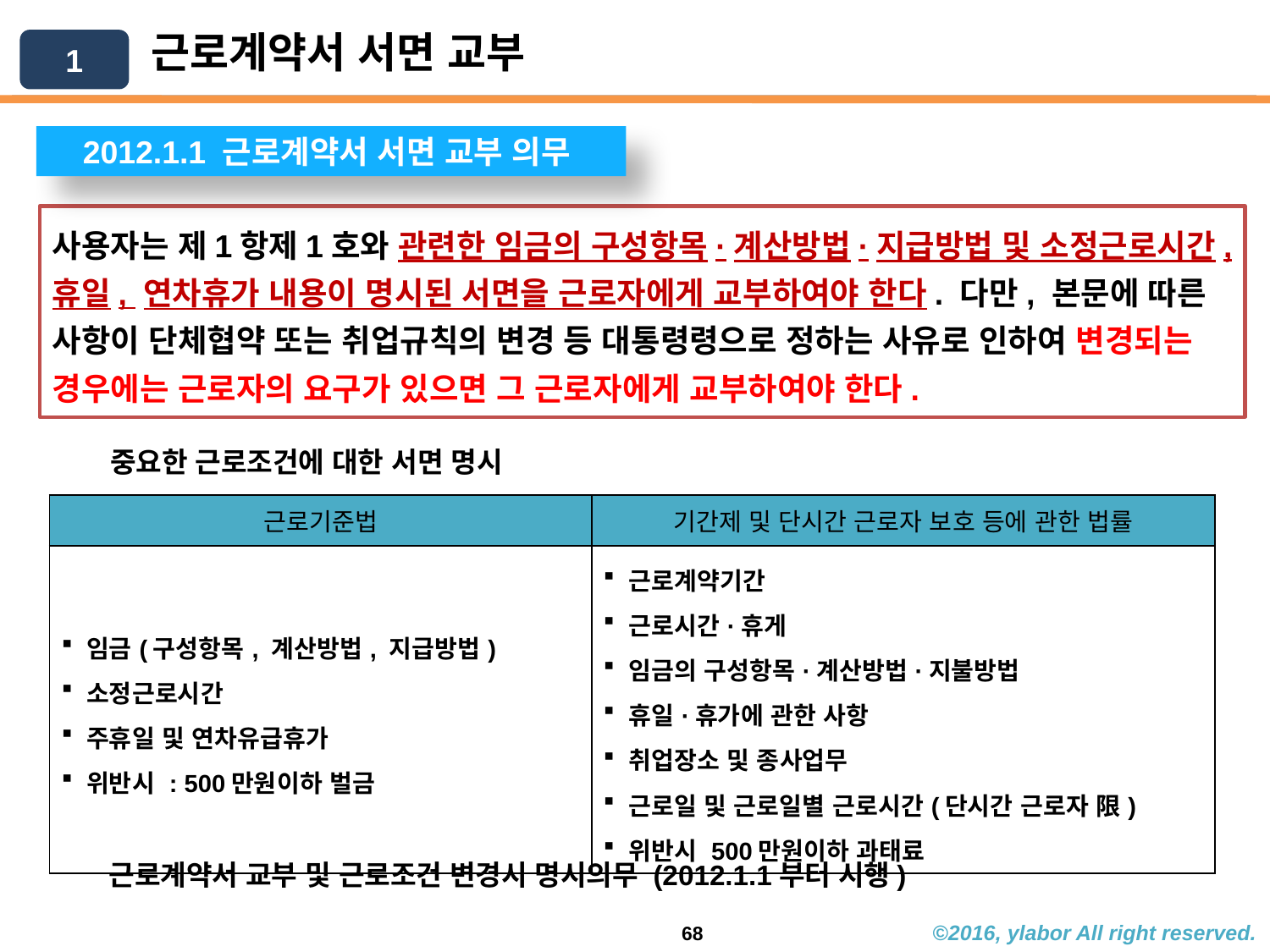

근로계약서 서면 교부
1
2012.1.1 근로계약서 서면 교부 의무
사용자는 제1항제1호와 관련한 임금의 구성항목·계산방법·지급방법 및 소정근로시간, 휴일, 연차휴가 내용이 명시된 서면을 근로자에게 교부하여야 한다. 다만, 본문에 따른 사항이 단체협약 또는 취업규칙의 변경 등 대통령령으로 정하는 사유로 인하여 변경되는 경우에는 근로자의 요구가 있으면 그 근로자에게 교부하여야 한다.
 중요한 근로조건에 대한 서면 명시
| 근로기준법 | 기간제 및 단시간 근로자 보호 등에 관한 법률 |
| --- | --- |
| 임금(구성항목, 계산방법, 지급방법) 소정근로시간 주휴일 및 연차유급휴가 위반시 : 500만원이하 벌금 | 근로계약기간 근로시간 ∙ 휴게 임금의 구성항목 ∙ 계산방법 ∙ 지불방법 휴일 ∙ 휴가에 관한 사항 취업장소 및 종사업무 근로일 및 근로일별 근로시간(단시간 근로자 限) 위반시 500만원이하 과태료 |
 근로계약서 교부 및 근로조건 변경시 명시의무 (2012.1.1부터 시행)
68